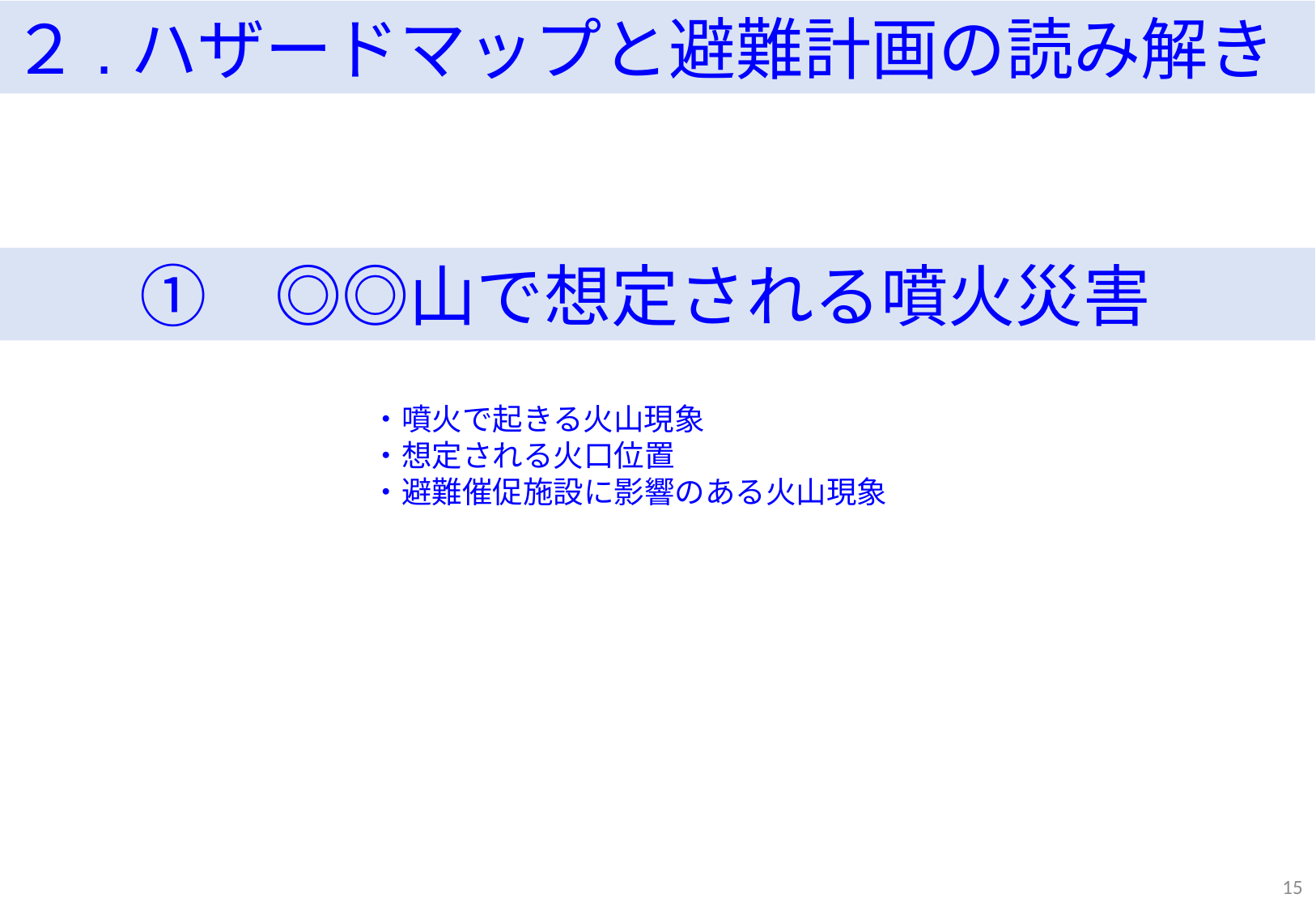

２.ハザードマップと避難計画の読み解き
　　　①　◎◎山で想定される噴火災害
　・噴火で起きる火山現象
　・想定される火口位置
　・避難催促施設に影響のある火山現象
15